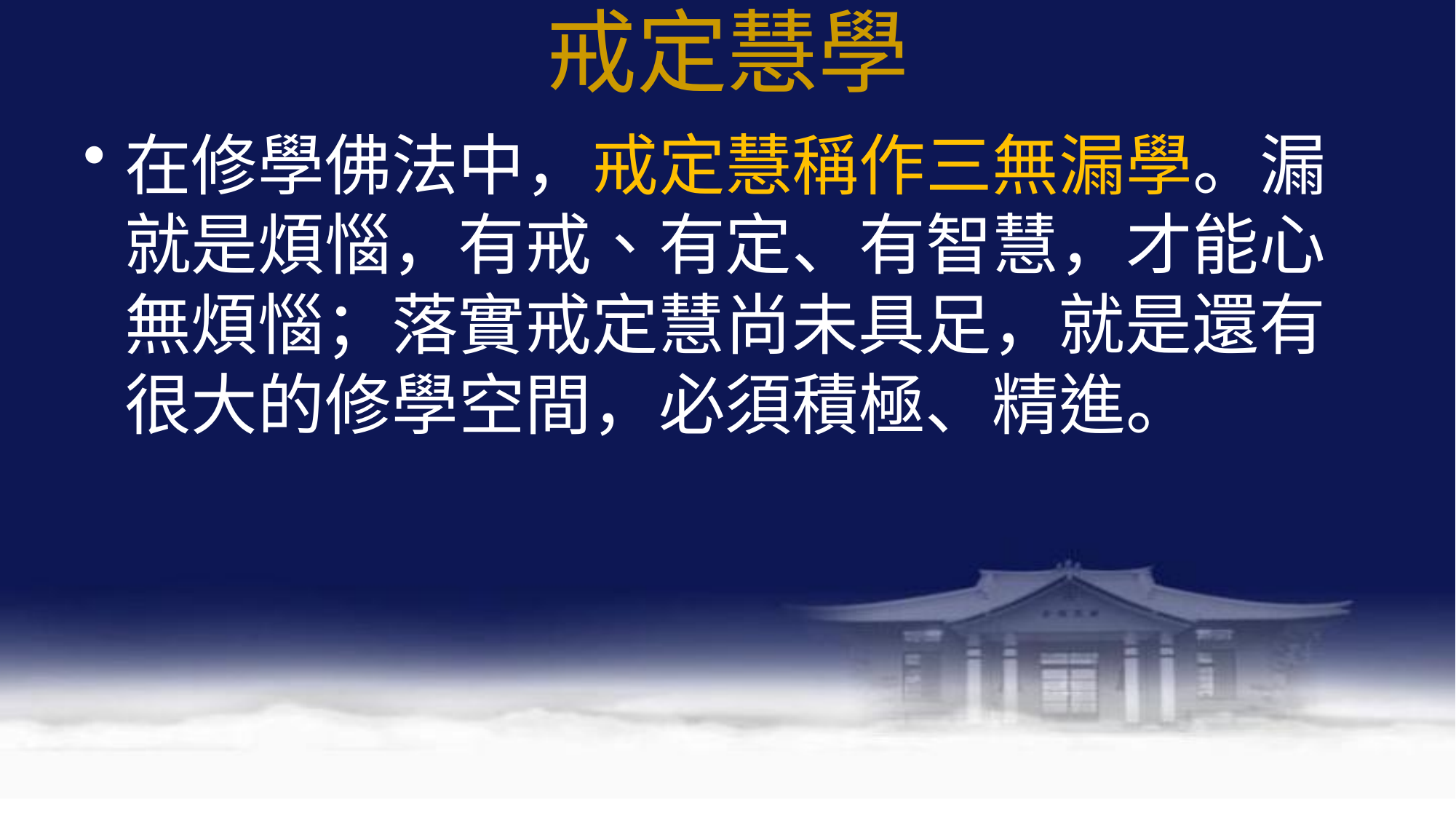

# 戒定慧學
在修學佛法中，戒定慧稱作三無漏學。漏就是煩惱，有戒、有定、有智慧，才能心無煩惱；落實戒定慧尚未具足，就是還有很大的修學空間，必須積極、精進。